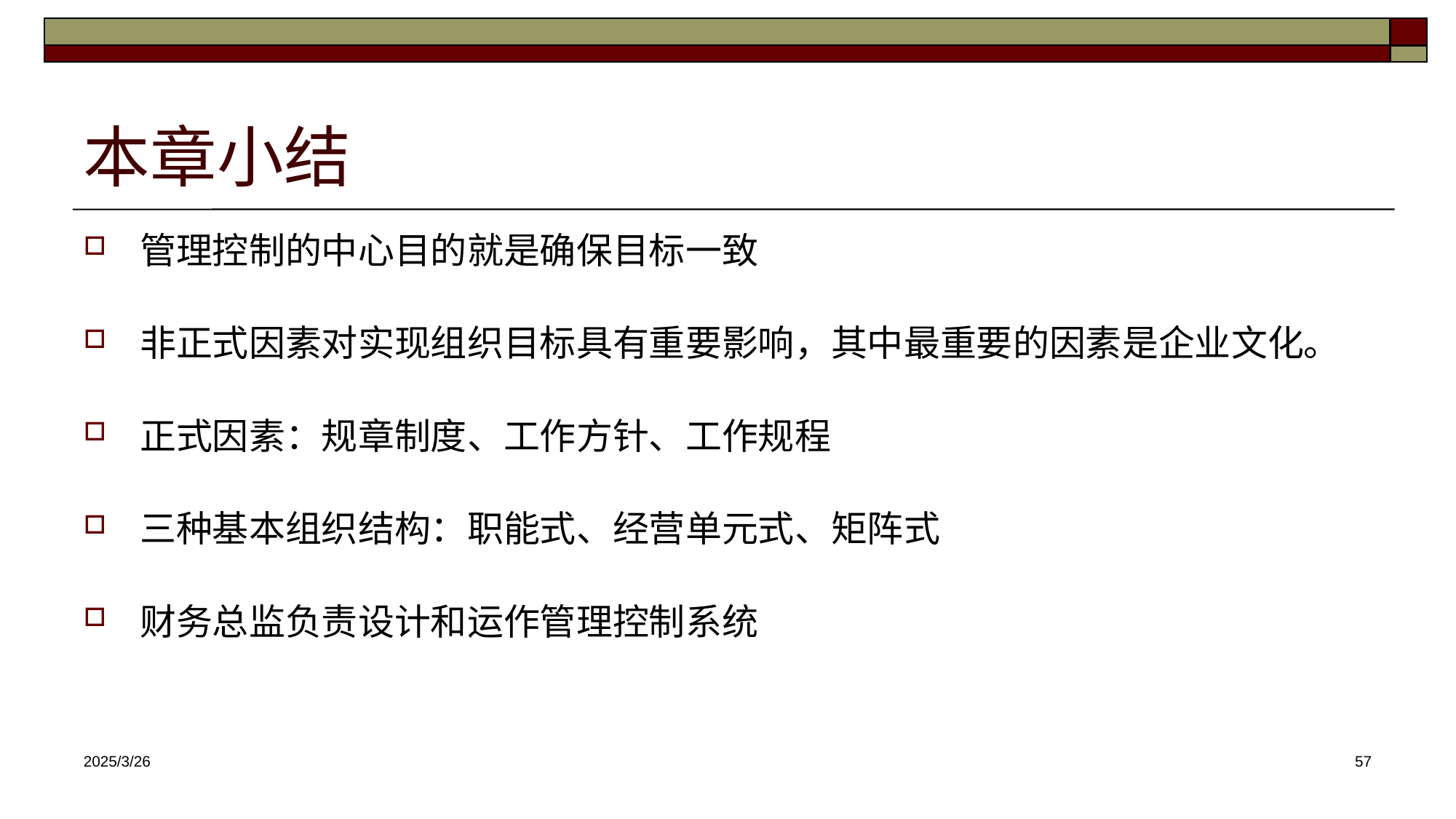

# 本章小结
管理控制的中心目的就是确保目标一致
非正式因素对实现组织目标具有重要影响，其中最重要的因素是企业文化。
正式因素：规章制度、工作方针、工作规程
三种基本组织结构：职能式、经营单元式、矩阵式
财务总监负责设计和运作管理控制系统
2025/3/26
57